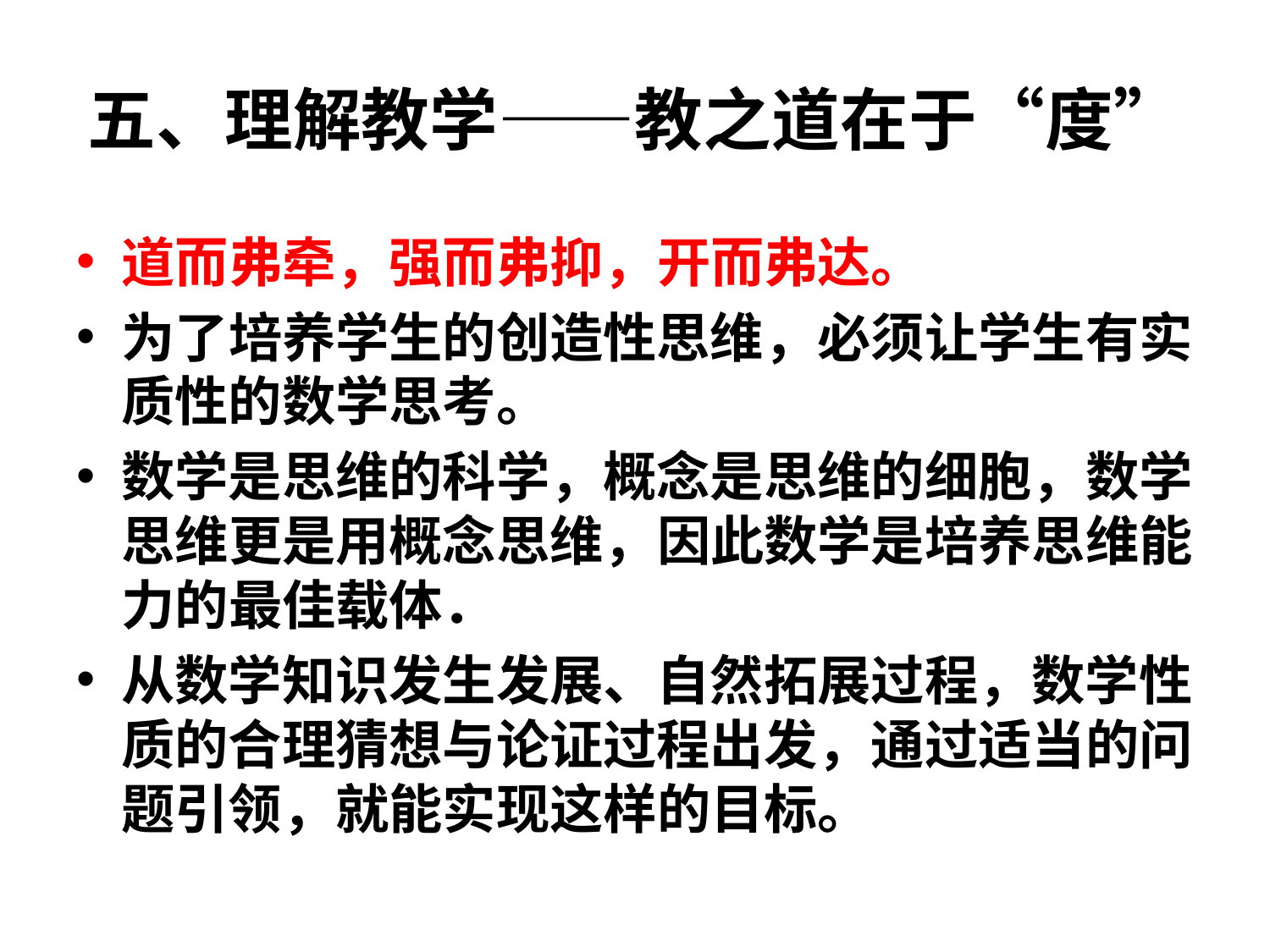

# 五、理解教学——教之道在于“度”
道而弗牵，强而弗抑，开而弗达。
为了培养学生的创造性思维，必须让学生有实质性的数学思考。
数学是思维的科学，概念是思维的细胞，数学思维更是用概念思维，因此数学是培养思维能力的最佳载体．
从数学知识发生发展、自然拓展过程，数学性质的合理猜想与论证过程出发，通过适当的问题引领，就能实现这样的目标。